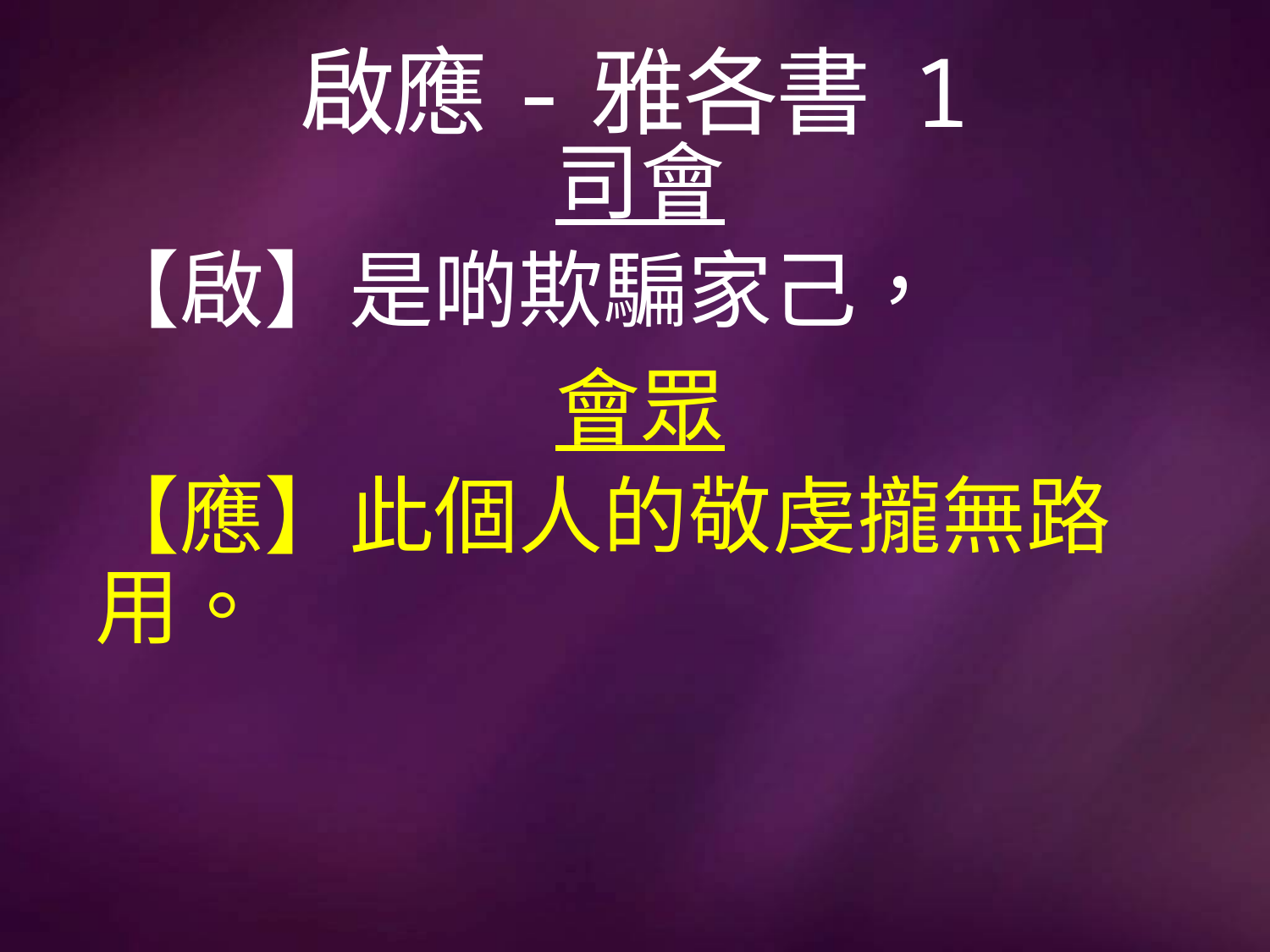

# 啟應-雅各書 1
司會
【啟】是啲欺騙家己，

會眾
【應】此個人的敬虔攏無路用。